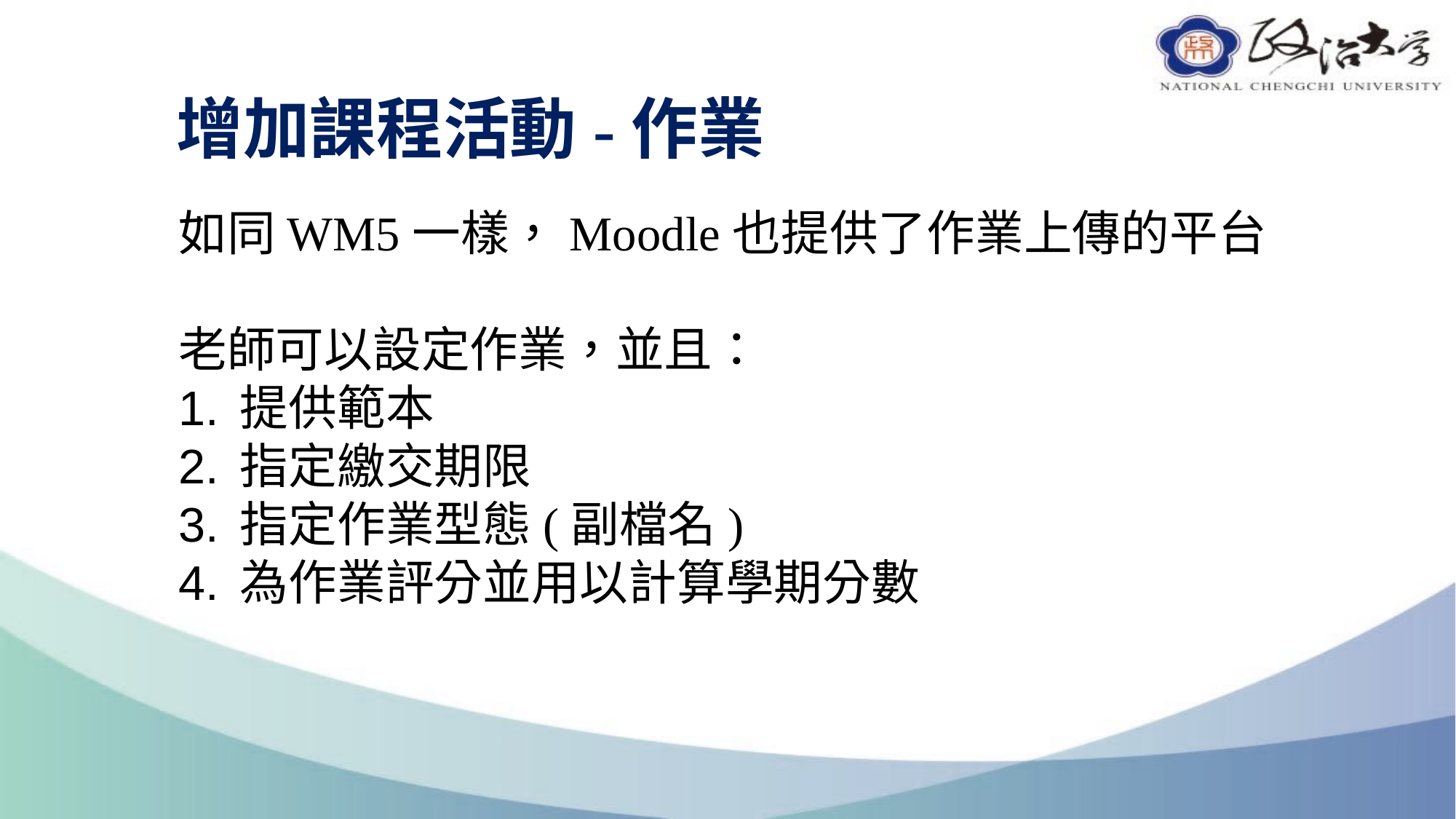

# 增加課程活動-作業
如同WM5一樣，Moodle也提供了作業上傳的平台

老師可以設定作業，並且：
提供範本
指定繳交期限
指定作業型態(副檔名)
為作業評分並用以計算學期分數